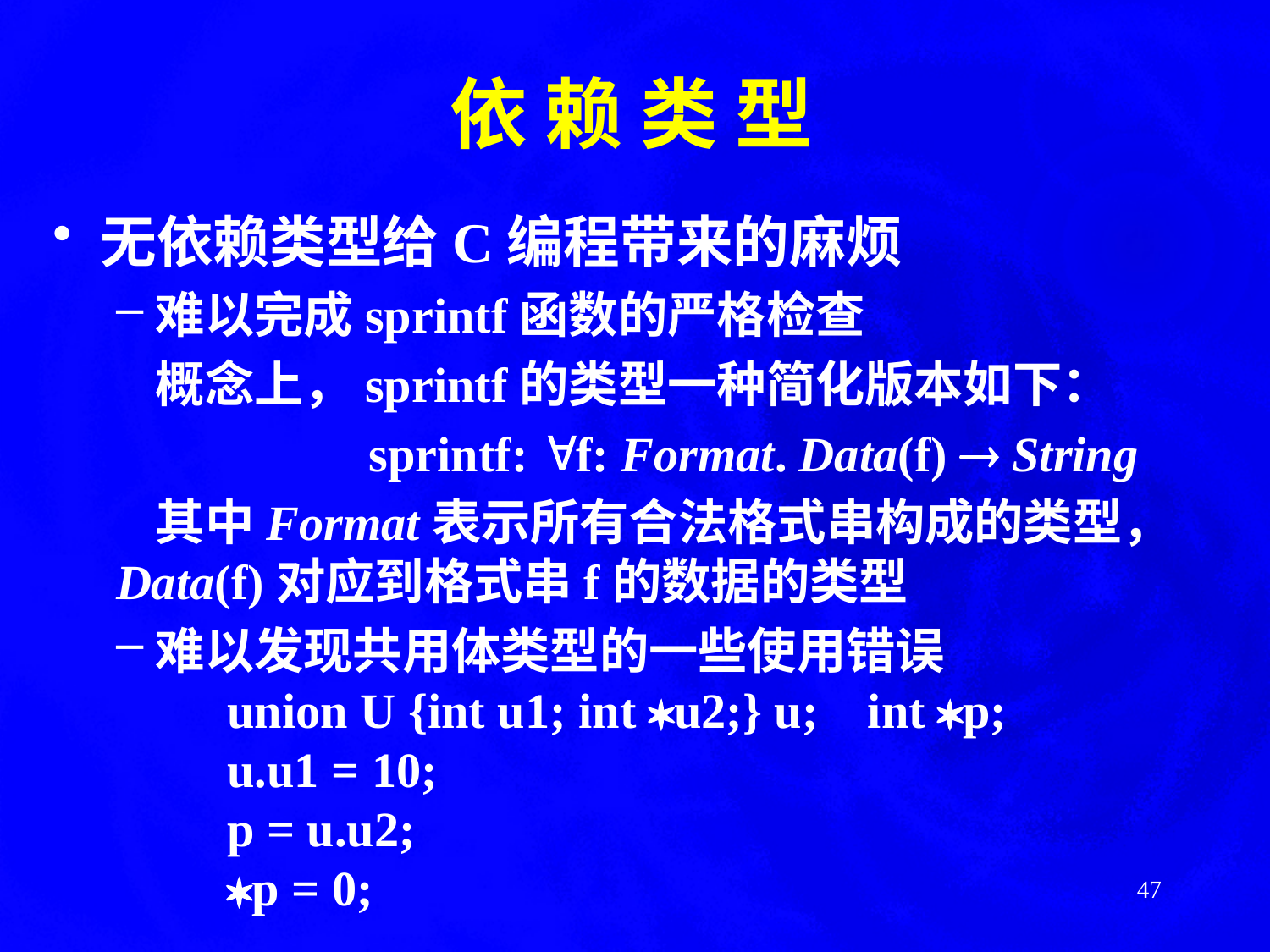

依 赖 类 型
无依赖类型给C编程带来的麻烦
难以完成sprintf函数的严格检查
	概念上，sprintf的类型一种简化版本如下：
	 	       sprintf: ∀f: Format. Data(f) → String
	其中Format表示所有合法格式串构成的类型，
Data(f)对应到格式串f的数据的类型
难以发现共用体类型的一些使用错误
		union U {int u1; int ∗u2;} u;    int ∗p;
		u.u1 = 10;
		p = u.u2;
		∗p = 0;

47